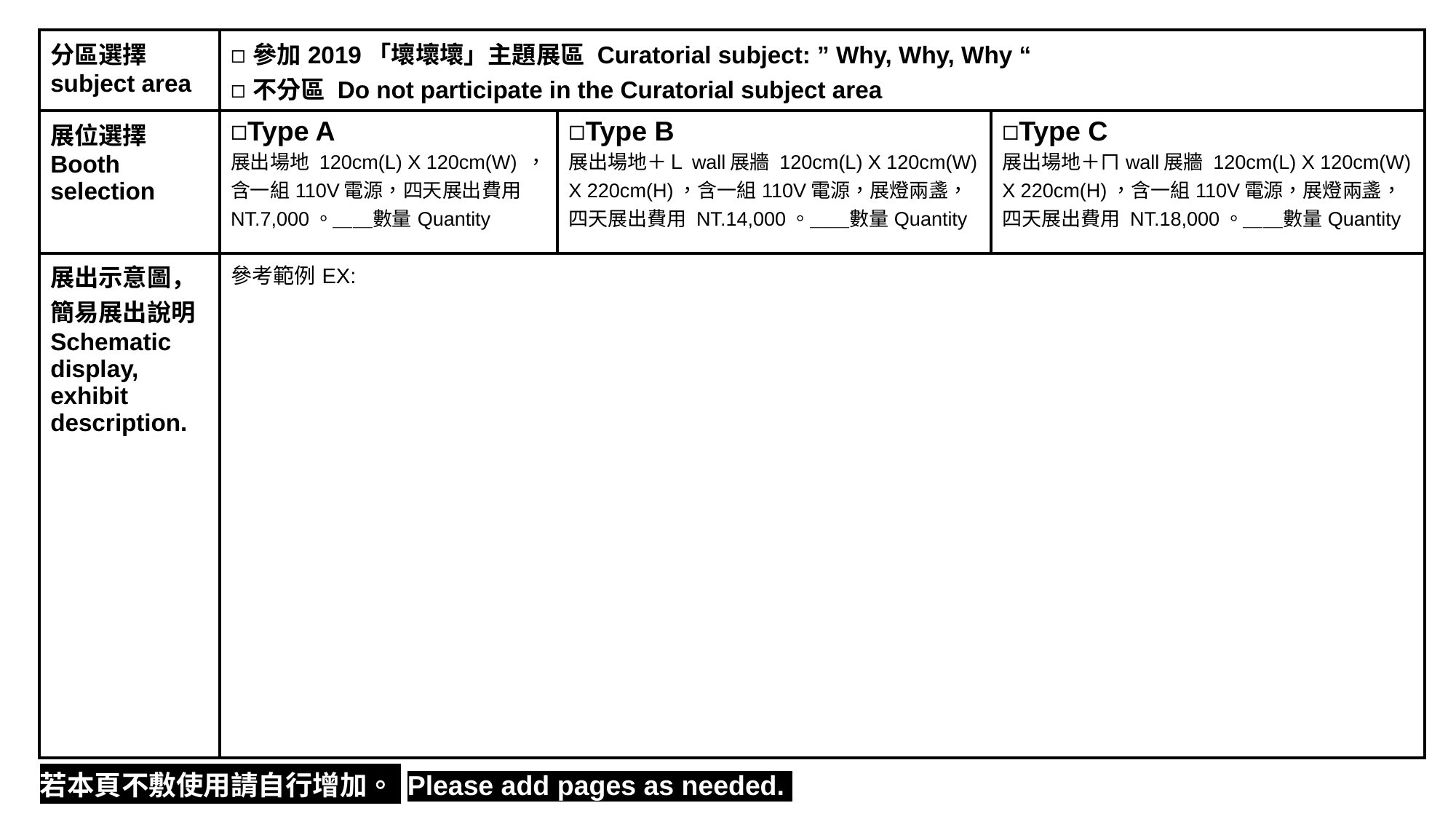

| 分區選擇subject area | ◻︎參加2019「壞壞壞」主題展區 Curatorial subject: ” Why, Why, Why “ ◻︎不分區 Do not participate in the Curatorial subject area |  |  |
| --- | --- | --- | --- |
| 展位選擇 Booth selection | ◻︎Type A 展出場地 120cm(L) X 120cm(W) ，含一組110V電源，四天展出費用 NT.7,000。＿＿數量Quantity | ◻︎Type B 展出場地＋Ｌwall展牆 120cm(L) X 120cm(W) X 220cm(H)，含一組110V電源，展燈兩盞，四天展出費用 NT.14,000。＿＿數量Quantity | ◻︎Type C 展出場地＋ㄇwall展牆 120cm(L) X 120cm(W) X 220cm(H)，含一組110V電源，展燈兩盞，四天展出費用 NT.18,000。＿＿數量Quantity |
| 展出示意圖， 簡易展出說明 Schematic display, exhibit description. | 參考範例EX: |  |  |
若本頁不敷使用請自行增加。 Please add pages as needed.